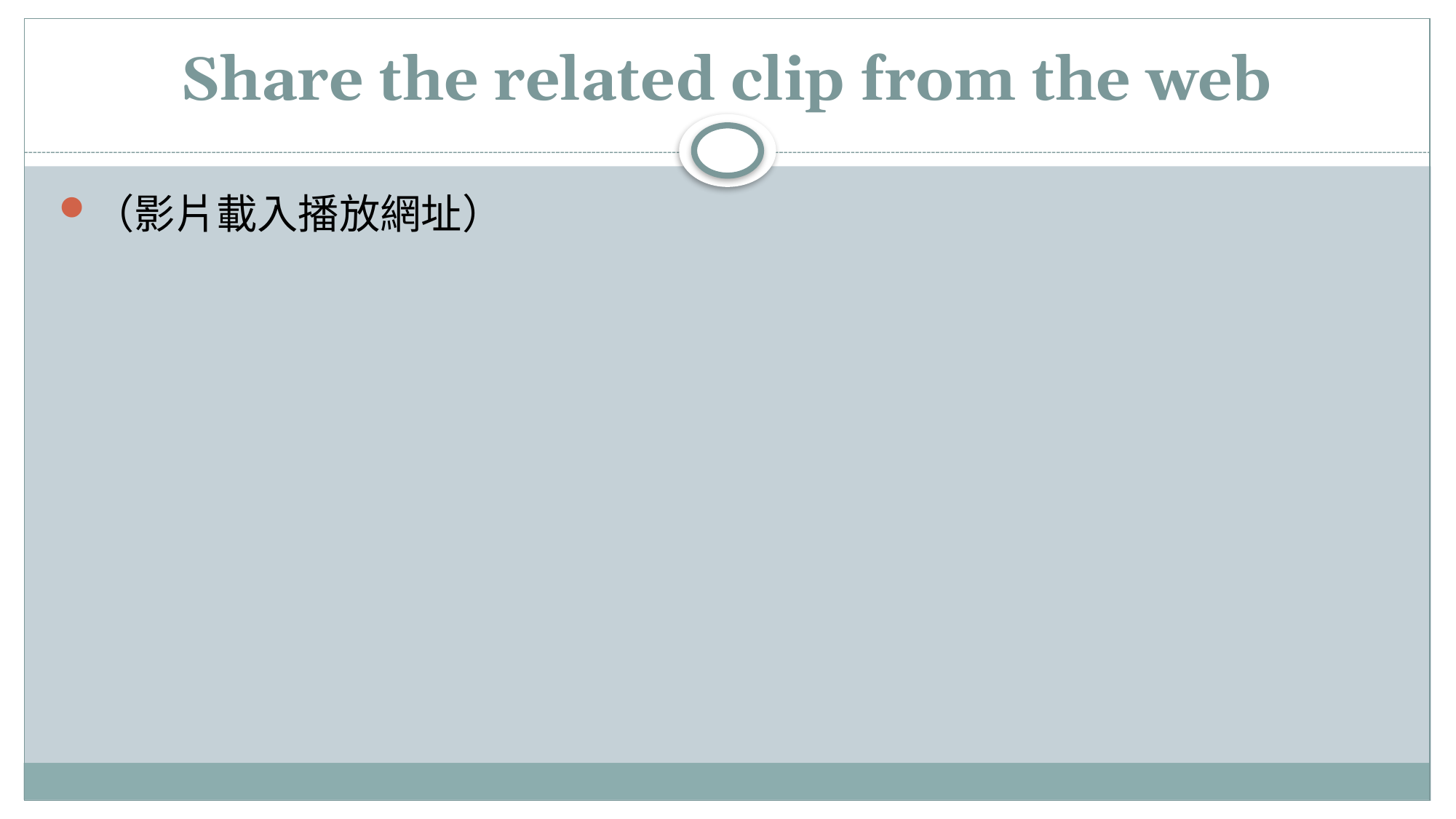

# Share the related clip from the web
（影片載入播放網址）